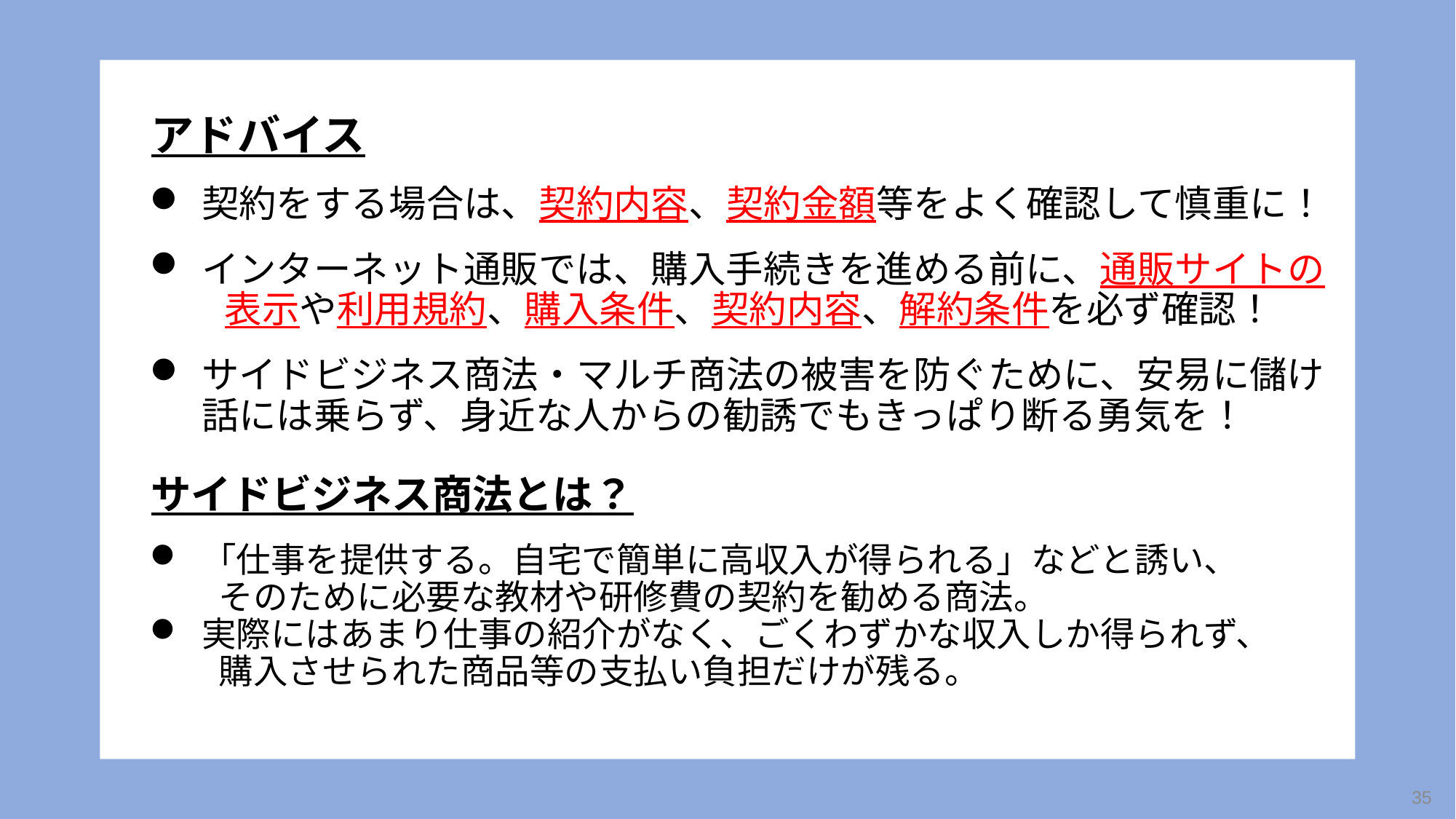

アドバイス

契約をする場合は、契約内容、契約金額等をよく確認して慎重に！

インターネット通販では、購入手続きを進める前に、通販サイトの
　　表示や利用規約、購入条件、契約内容、解約条件を必ず確認！

サイドビジネス商法・マルチ商法の被害を防ぐために、安易に儲け話には乗らず、身近な人からの勧誘でもきっぱり断る勇気を！

　サイドビジネス商法とは？

「仕事を提供する。自宅で簡単に高収入が得られる」などと誘い、
　　そのために必要な教材や研修費の契約を勧める商法。
実際にはあまり仕事の紹介がなく、ごくわずかな収入しか得られず、
　　購入させられた商品等の支払い負担だけが残る。
35